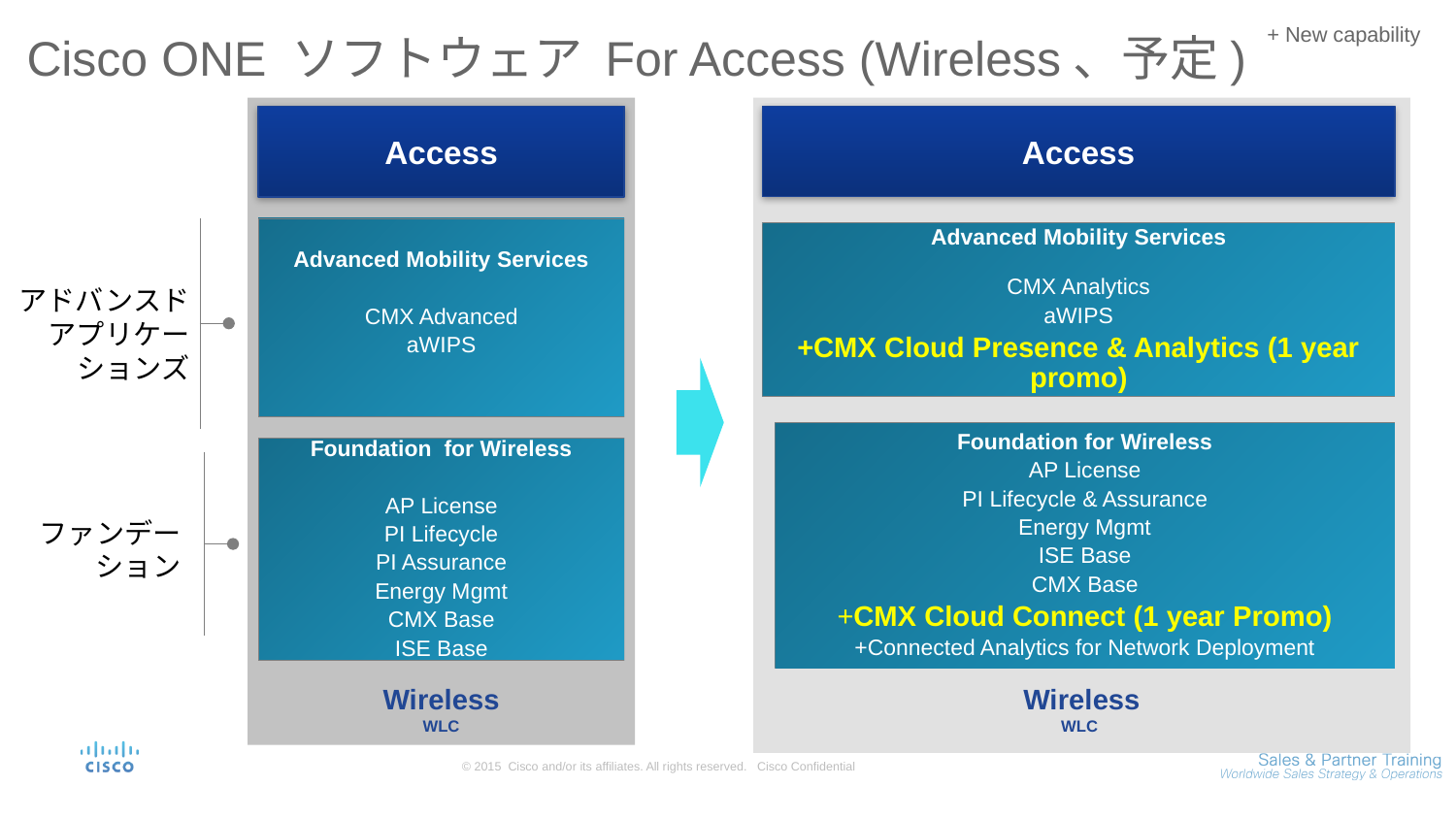

+ New capability
Cisco ONE ソフトウェア For Access (Wireless、予定)

Access
Wireless
WLC

Access
Wireless
WLC

Advanced Mobility Services

CMX Advanced
aWIPS

Advanced Mobility Services

CMX Analytics
aWIPS
+CMX Cloud Presence & Analytics (1 year promo)
アドバンスド
アプリケーションズ

Foundation for Wireless
AP License
PI Lifecycle & Assurance
Energy Mgmt
ISE Base
CMX Base
+CMX Cloud Connect (1 year Promo)
+Connected Analytics for Network Deployment
Foundation  for Wireless

AP License
PI Lifecycle
PI Assurance
Energy Mgmt
CMX Base
ISE Base
ファンデーション